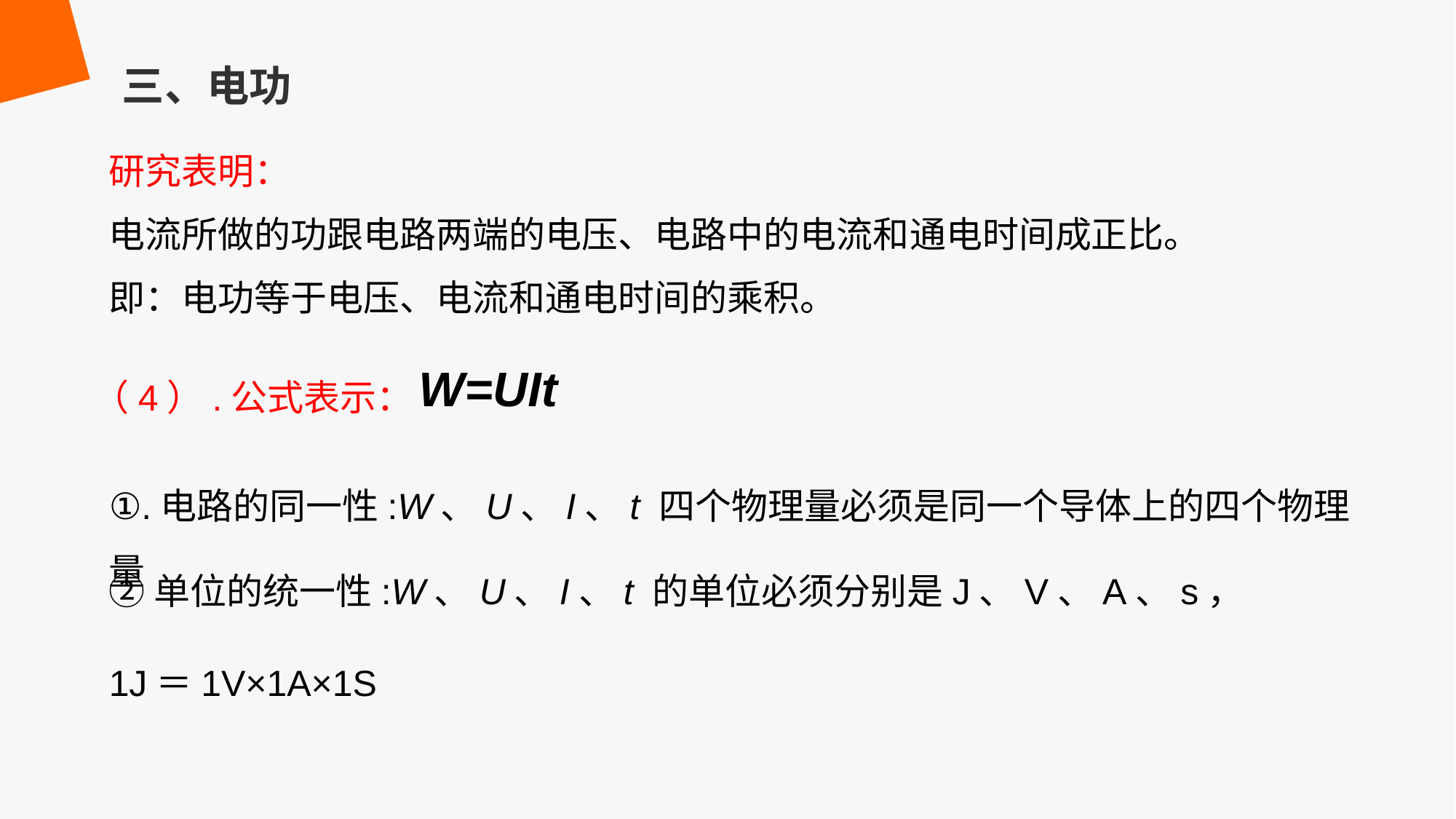

三、电功
研究表明：
电流所做的功跟电路两端的电压、电路中的电流和通电时间成正比。
即：电功等于电压、电流和通电时间的乘积。
W=UIt
（4）.公式表示：
①.电路的同一性:W、U、I、t 四个物理量必须是同一个导体上的四个物理量
②单位的统一性:W、U、I、t 的单位必须分别是J、V、A、s，
1J＝1V×1A×1S